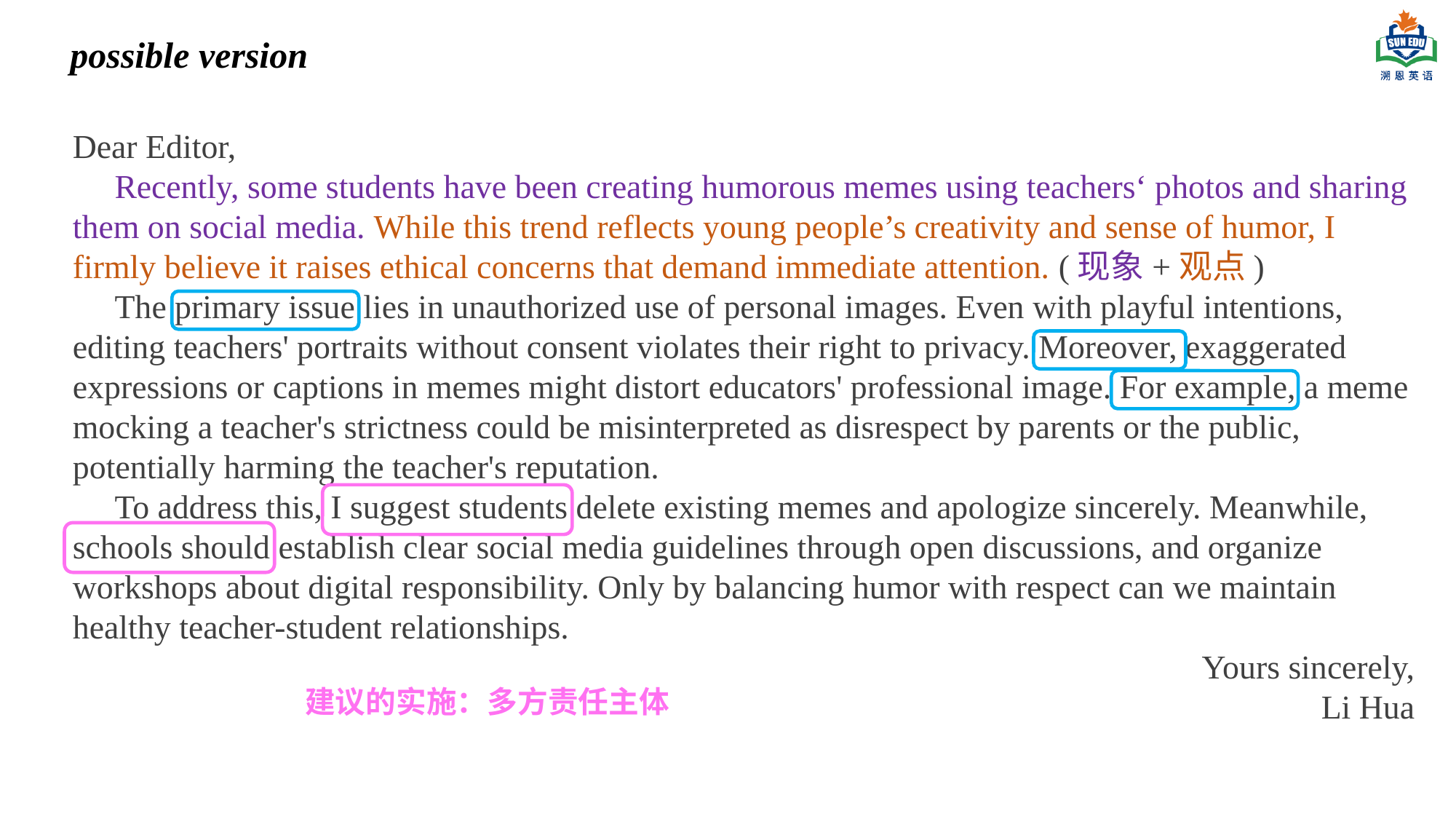

possible version
Dear Editor,
     Recently, some students have been creating humorous memes using teachers‘ photos and sharing them on social media. While this trend reflects young people’s creativity and sense of humor, I firmly believe it raises ethical concerns that demand immediate attention. (现象+观点)
     The primary issue lies in unauthorized use of personal images. Even with playful intentions, editing teachers' portraits without consent violates their right to privacy. Moreover, exaggerated expressions or captions in memes might distort educators' professional image. For example, a meme mocking a teacher's strictness could be misinterpreted as disrespect by parents or the public, potentially harming the teacher's reputation.
     To address this, I suggest students delete existing memes and apologize sincerely. Meanwhile, schools should establish clear social media guidelines through open discussions, and organize workshops about digital responsibility. Only by balancing humor with respect can we maintain healthy teacher-student relationships.
Yours sincerely,
Li Hua

建议的实施：多方责任主体